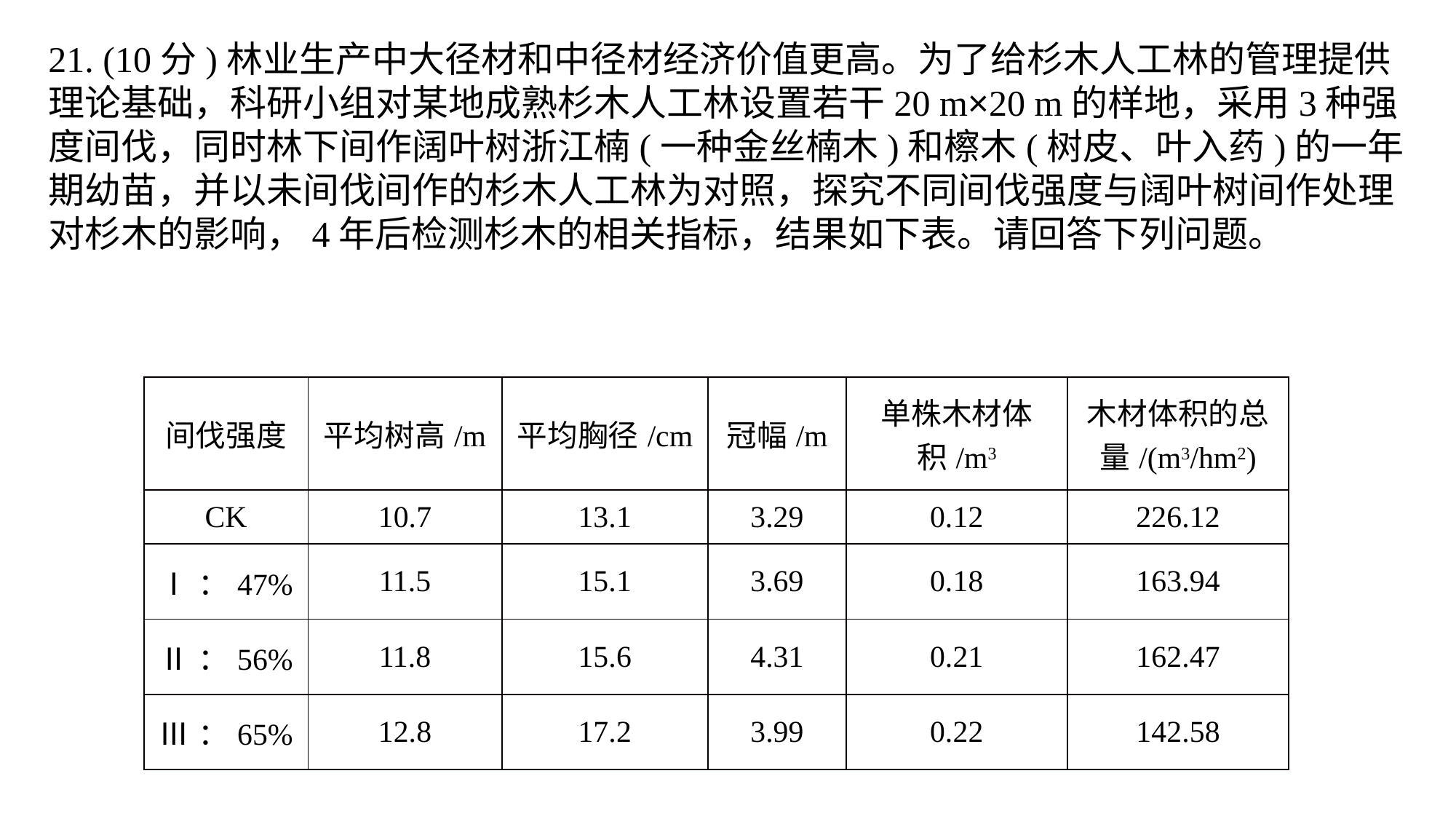

21. (10分)林业生产中大径材和中径材经济价值更高。为了给杉木人工林的管理提供理论基础，科研小组对某地成熟杉木人工林设置若干20 m×20 m的样地，采用3种强度间伐，同时林下间作阔叶树浙江楠(一种金丝楠木)和檫木(树皮、叶入药)的一年期幼苗，并以未间伐间作的杉木人工林为对照，探究不同间伐强度与阔叶树间作处理对杉木的影响，4年后检测杉木的相关指标，结果如下表。请回答下列问题。
| 间伐强度 | 平均树高/m | 平均胸径/cm | 冠幅/m | 单株木材体积/m3 | 木材体积的总量/(m3/hm2) |
| --- | --- | --- | --- | --- | --- |
| CK | 10.7 | 13.1 | 3.29 | 0.12 | 226.12 |
| Ⅰ：47% | 11.5 | 15.1 | 3.69 | 0.18 | 163.94 |
| Ⅱ：56% | 11.8 | 15.6 | 4.31 | 0.21 | 162.47 |
| Ⅲ：65% | 12.8 | 17.2 | 3.99 | 0.22 | 142.58 |